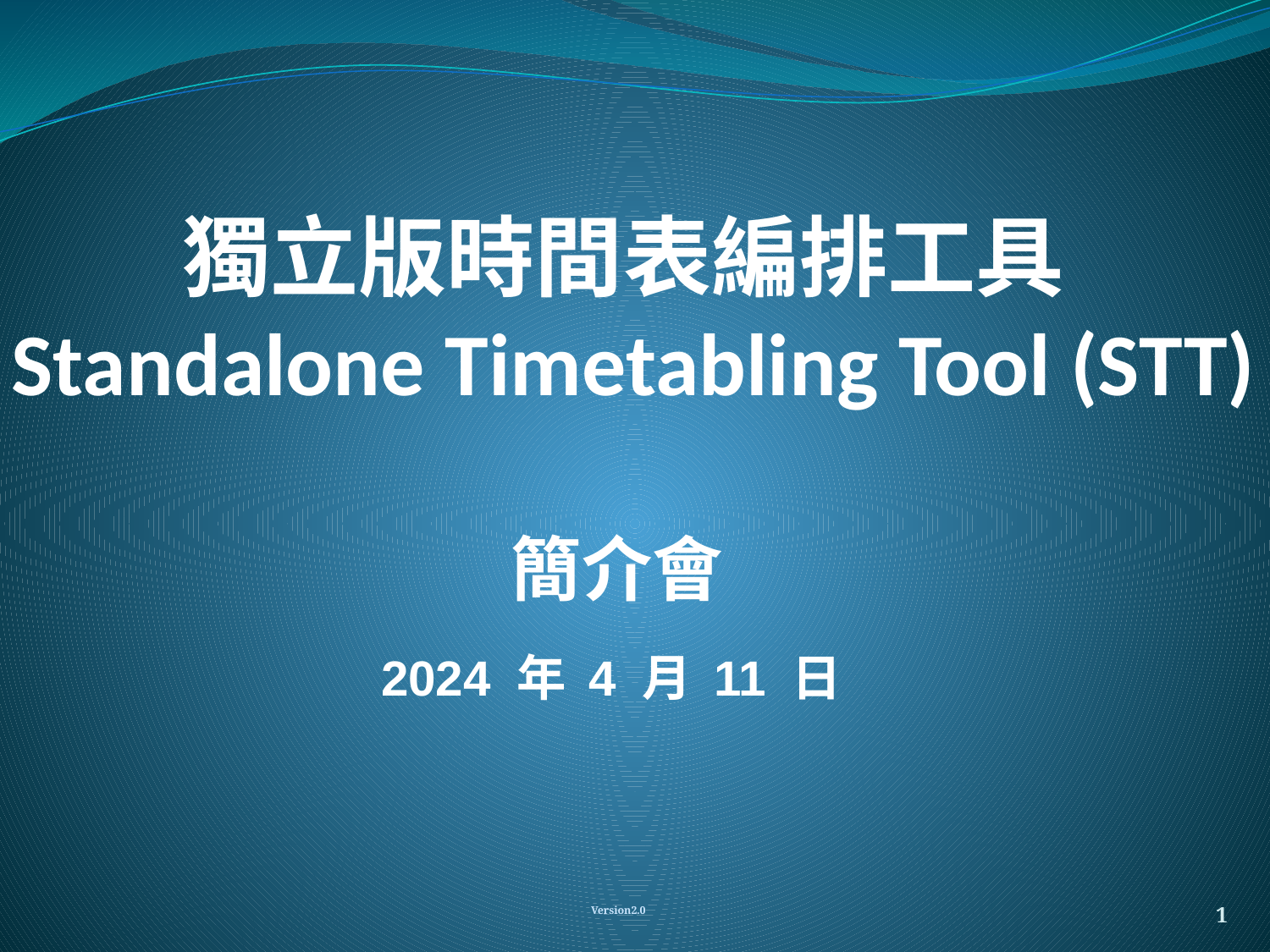

獨立版時間表編排工具Standalone Timetabling Tool (STT)
簡介會

2024 年 4 月 11 日

1
Version2.0